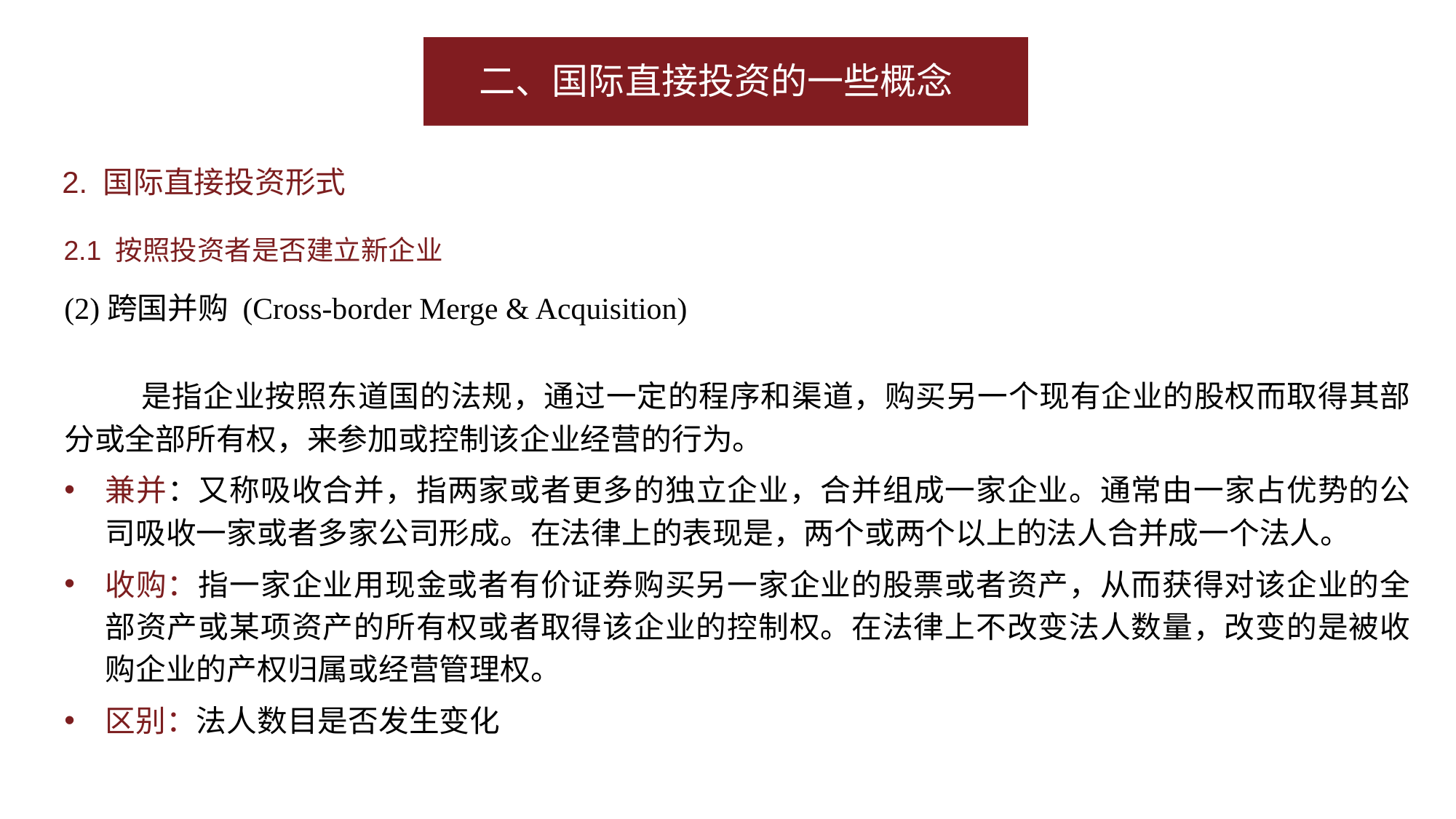

二、国际直接投资的一些概念
2. 国际直接投资形式
2.1 按照投资者是否建立新企业
(2)跨国并购 (Cross-border Merge & Acquisition)

  是指企业按照东道国的法规，通过一定的程序和渠道，购买另一个现有企业的股权而取得其部分或全部所有权，来参加或控制该企业经营的行为。
兼并：又称吸收合并，指两家或者更多的独立企业，合并组成一家企业。通常由一家占优势的公司吸收一家或者多家公司形成。在法律上的表现是，两个或两个以上的法人合并成一个法人。
收购：指一家企业用现金或者有价证券购买另一家企业的股票或者资产，从而获得对该企业的全部资产或某项资产的所有权或者取得该企业的控制权。在法律上不改变法人数量，改变的是被收购企业的产权归属或经营管理权。
区别：法人数目是否发生变化